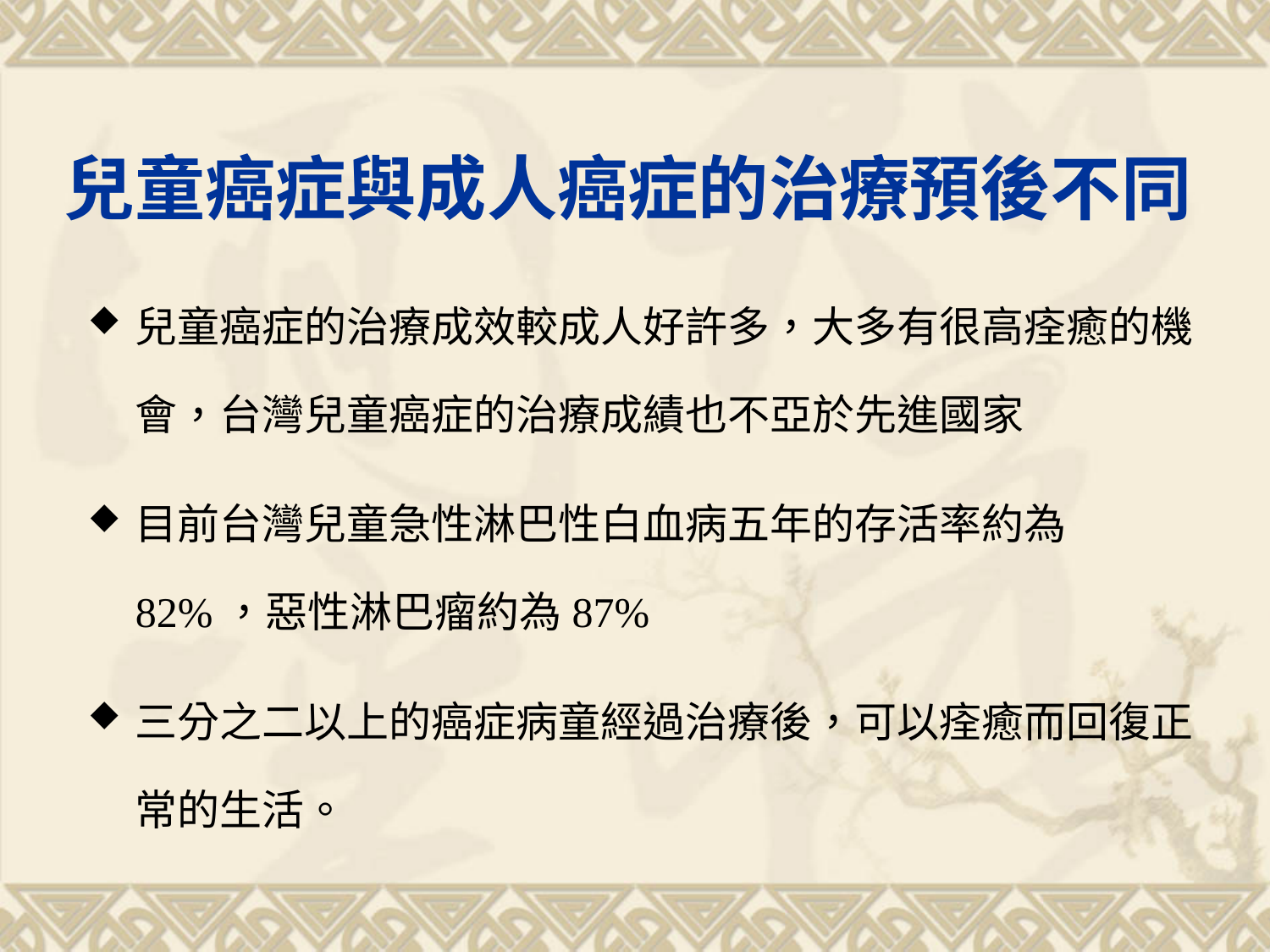

# 兒童癌症與成人癌症的治療預後不同
兒童癌症的治療成效較成人好許多，大多有很高痊癒的機會，台灣兒童癌症的治療成績也不亞於先進國家
目前台灣兒童急性淋巴性白血病五年的存活率約為82%，惡性淋巴瘤約為87%
三分之二以上的癌症病童經過治療後，可以痊癒而回復正常的生活。